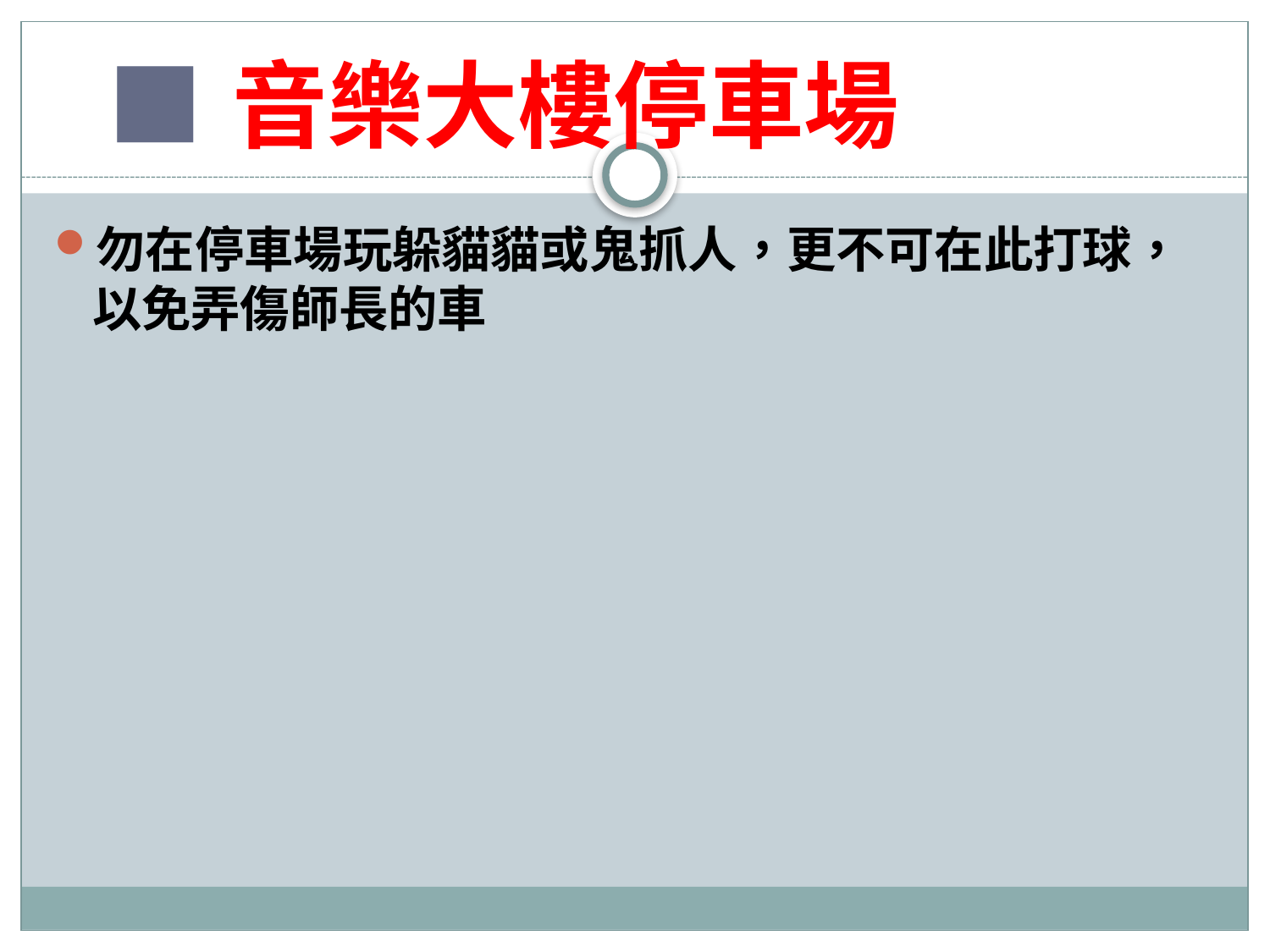

# ■ 音樂大樓停車場
勿在停車場玩躲貓貓或鬼抓人，更不可在此打球，以免弄傷師長的車